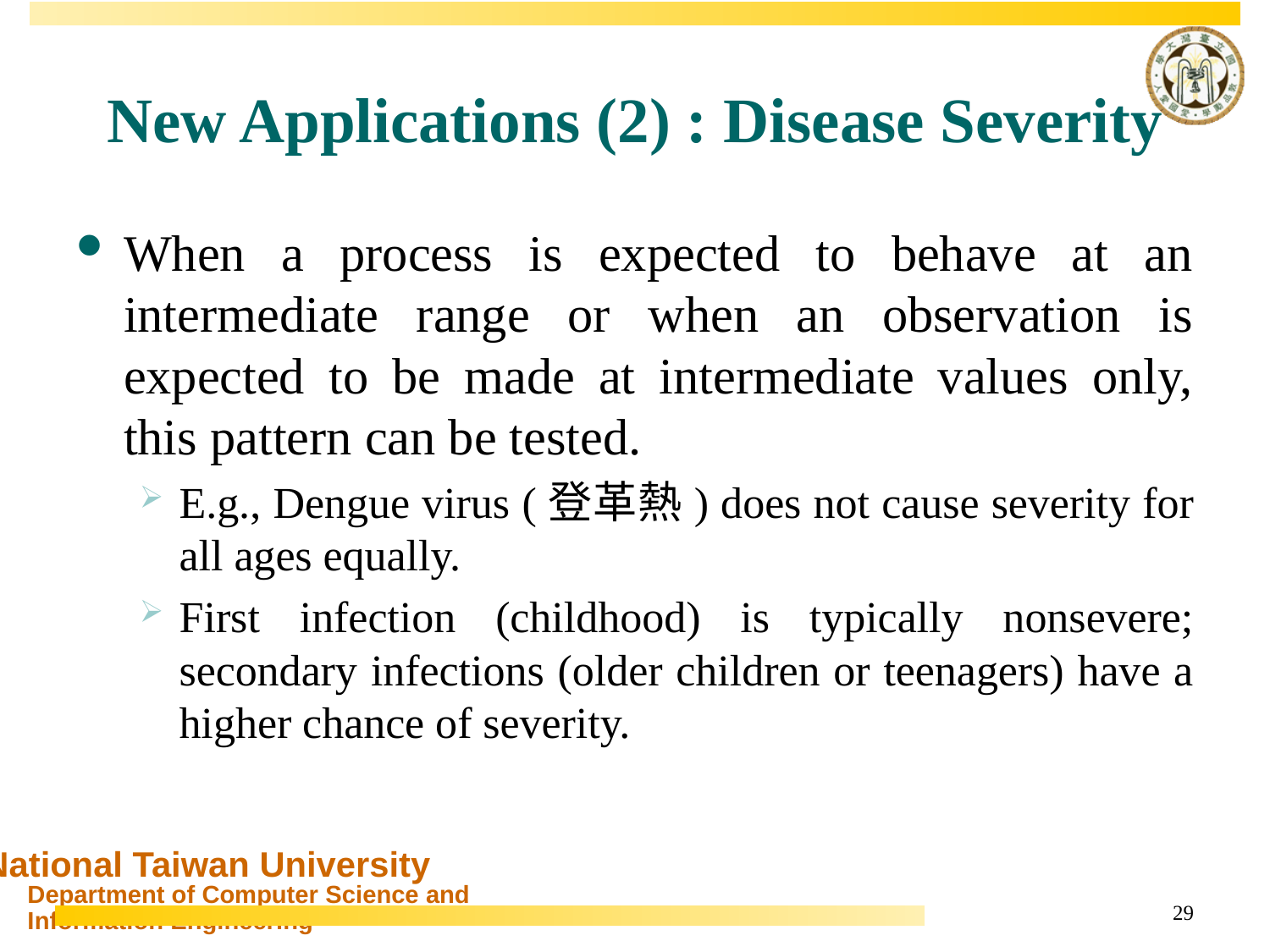

# New Applications (2) : Disease Severity
When a process is expected to behave at an intermediate range or when an observation is expected to be made at intermediate values only, this pattern can be tested.
E.g., Dengue virus (登革熱) does not cause severity for all ages equally.
First infection (childhood) is typically nonsevere; secondary infections (older children or teenagers) have a higher chance of severity.
29